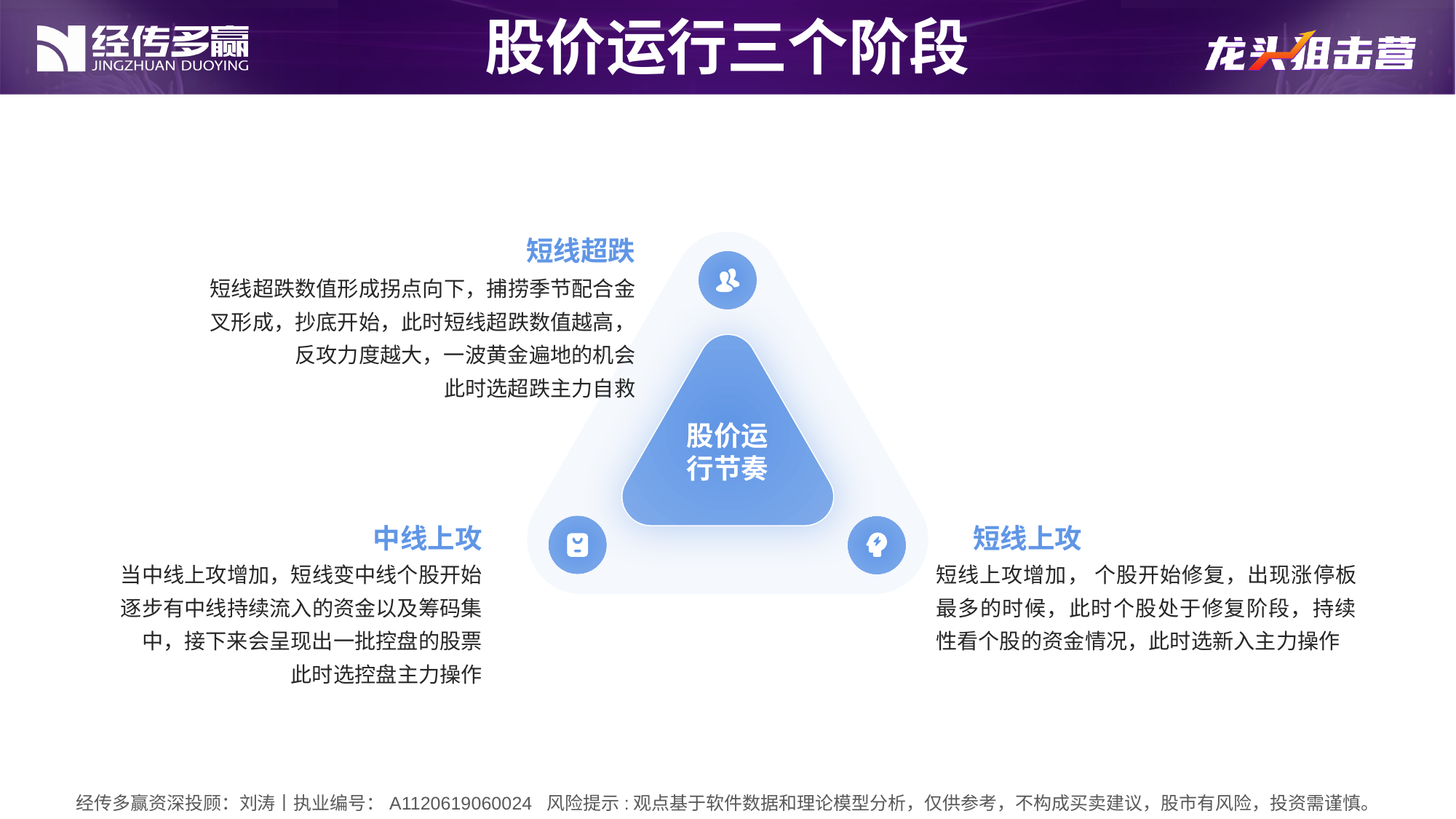

股价运行三个阶段
短线超跌

短线超跌数值形成拐点向下，捕捞季节配合金叉形成，抄底开始，此时短线超跌数值越高，反攻力度越大，一波黄金遍地的机会
此时选超跌主力自救

股价运行节奏
中线上攻
短线上攻

当中线上攻增加，短线变中线个股开始逐步有中线持续流入的资金以及筹码集中，接下来会呈现出一批控盘的股票
此时选控盘主力操作
短线上攻增加， 个股开始修复，出现涨停板最多的时候，此时个股处于修复阶段，持续性看个股的资金情况，此时选新入主力操作